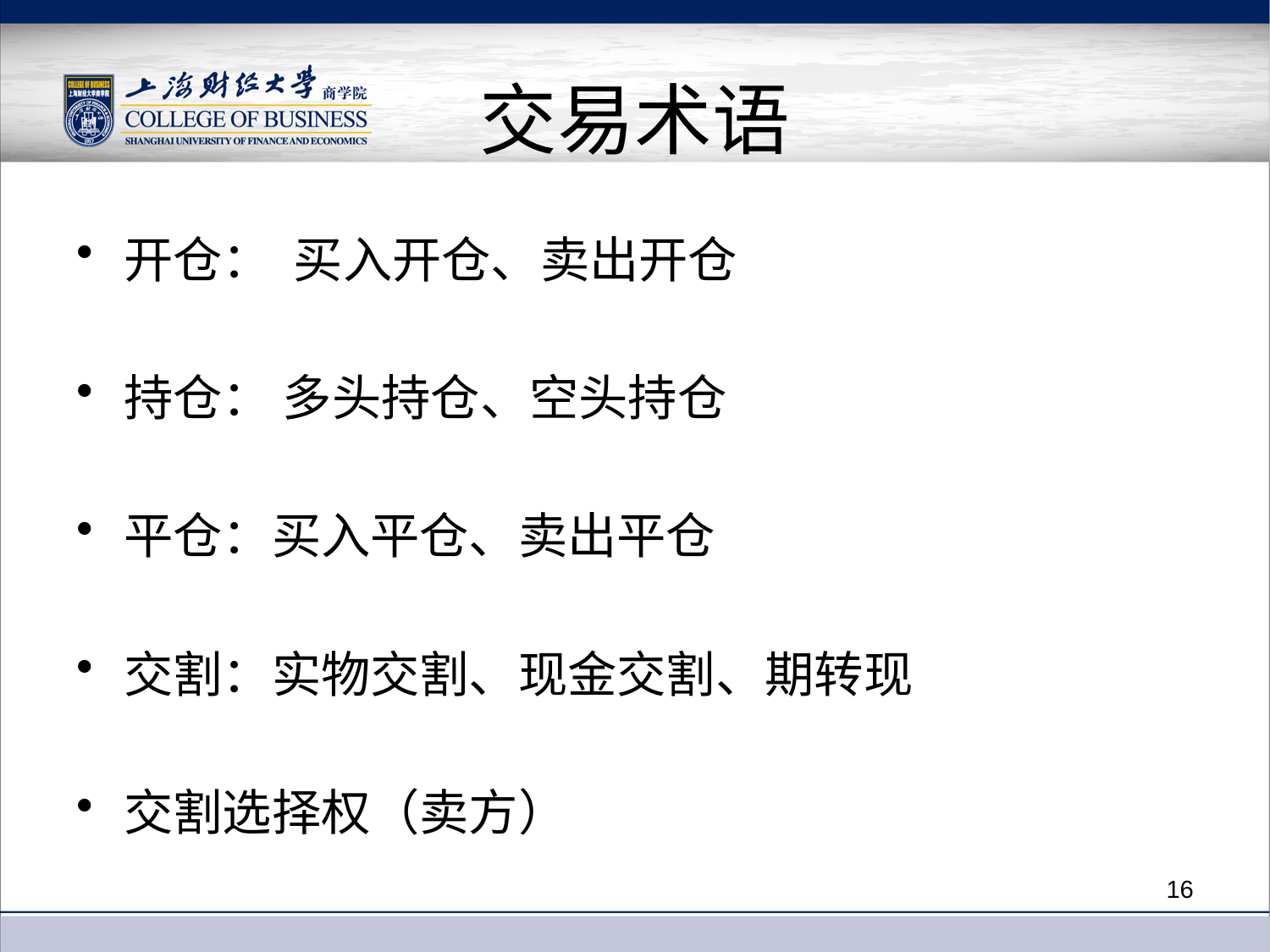

# 交易术语
开仓：  买入开仓、卖出开仓

持仓： 多头持仓、空头持仓

平仓：买入平仓、卖出平仓

交割：实物交割、现金交割、期转现

交割选择权（卖方）
16